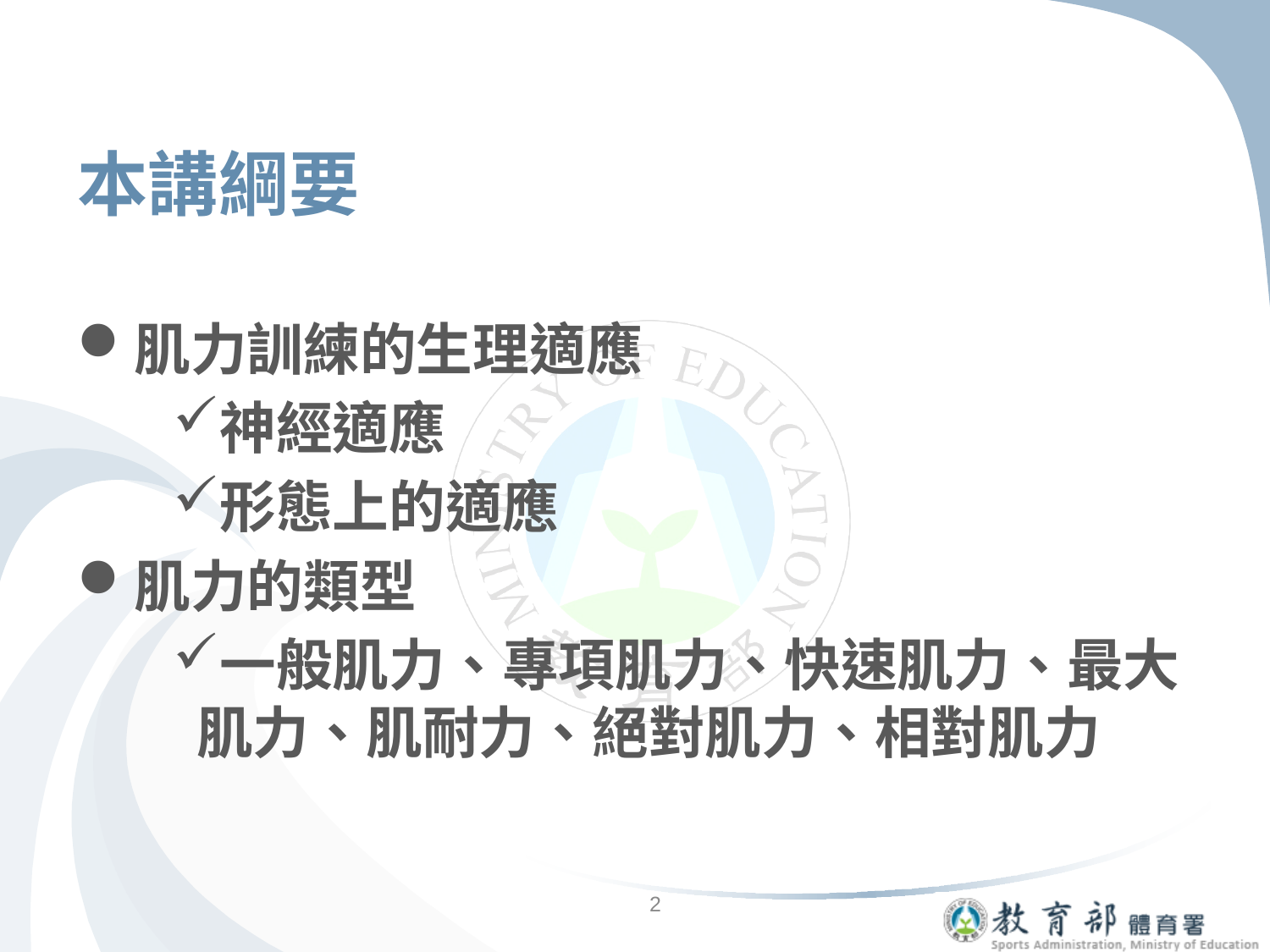

# 本講綱要
肌力訓練的生理適應
神經適應
形態上的適應
肌力的類型
一般肌力、專項肌力、快速肌力、最大肌力、肌耐力、絕對肌力、相對肌力
2